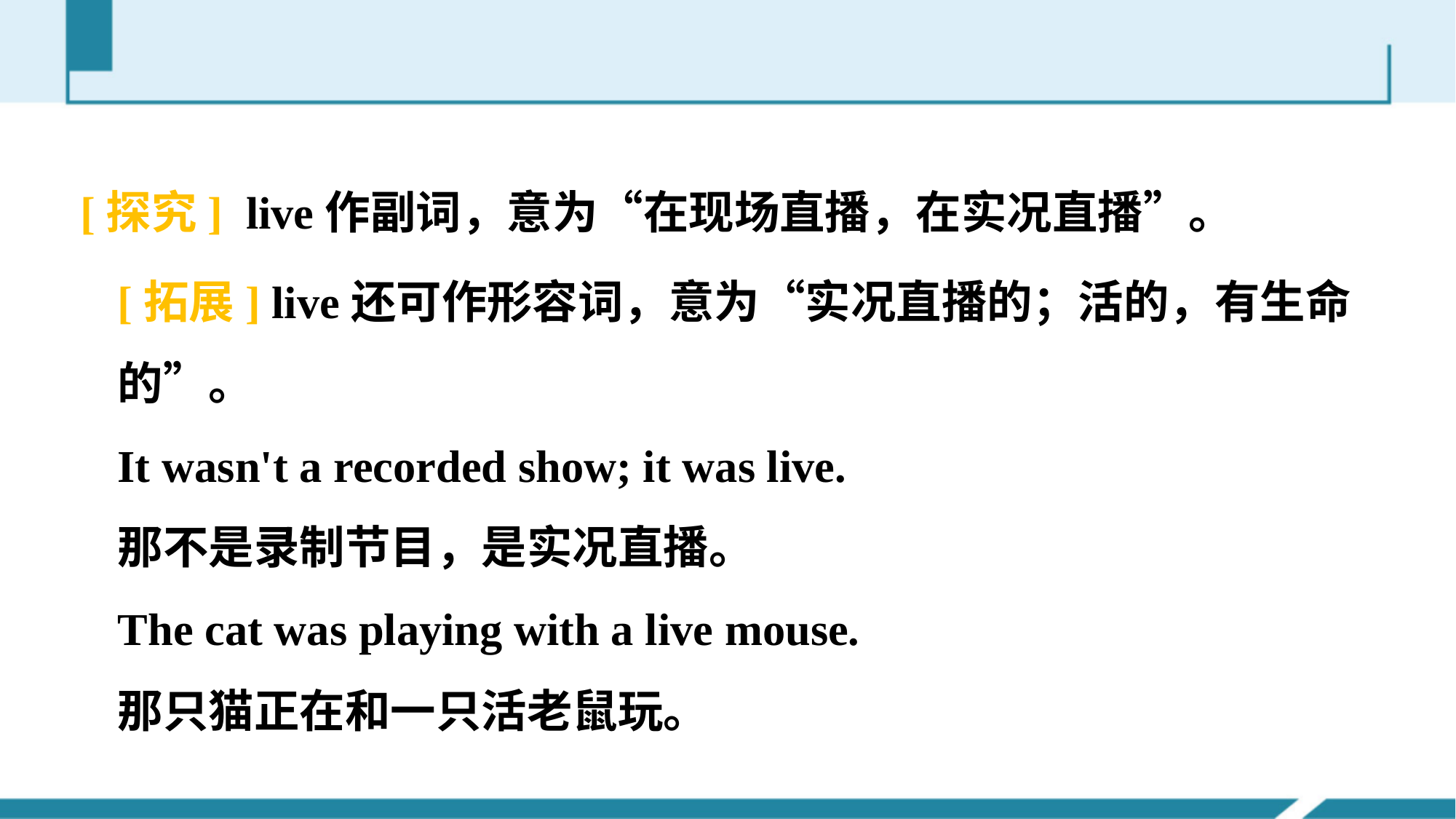

[探究]  live作副词，意为“在现场直播，在实况直播”。
[拓展] live还可作形容词，意为“实况直播的；活的，有生命的”。
It wasn't a recorded show; it was live.
那不是录制节目，是实况直播。
The cat was playing with a live mouse.
那只猫正在和一只活老鼠玩。